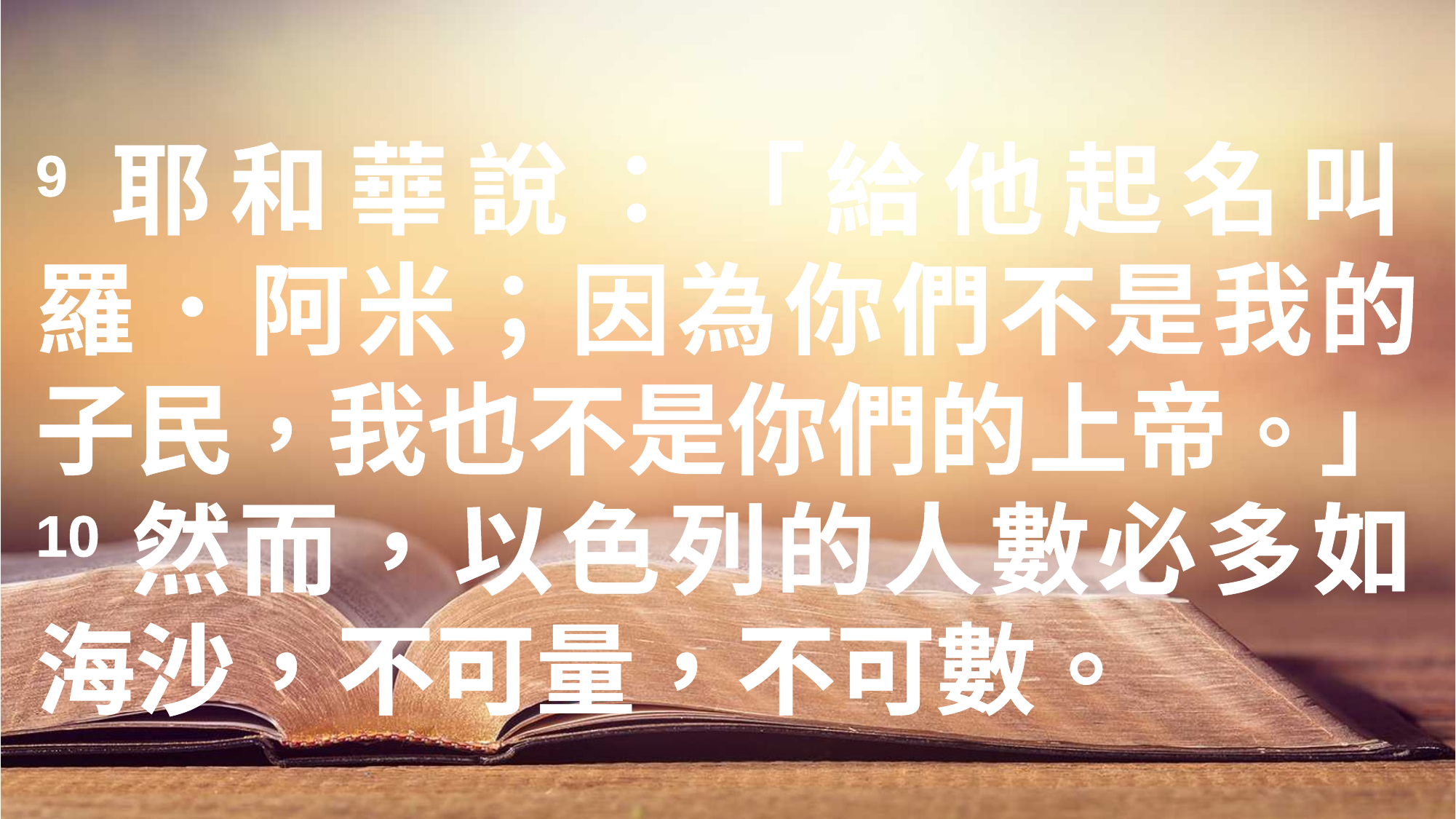

9耶和華說：「給他起名叫
羅．阿米；因為你們不是我的子民，我也不是你們的上帝。」 10然而，以色列的人數必多如
海沙，不可量，不可數。